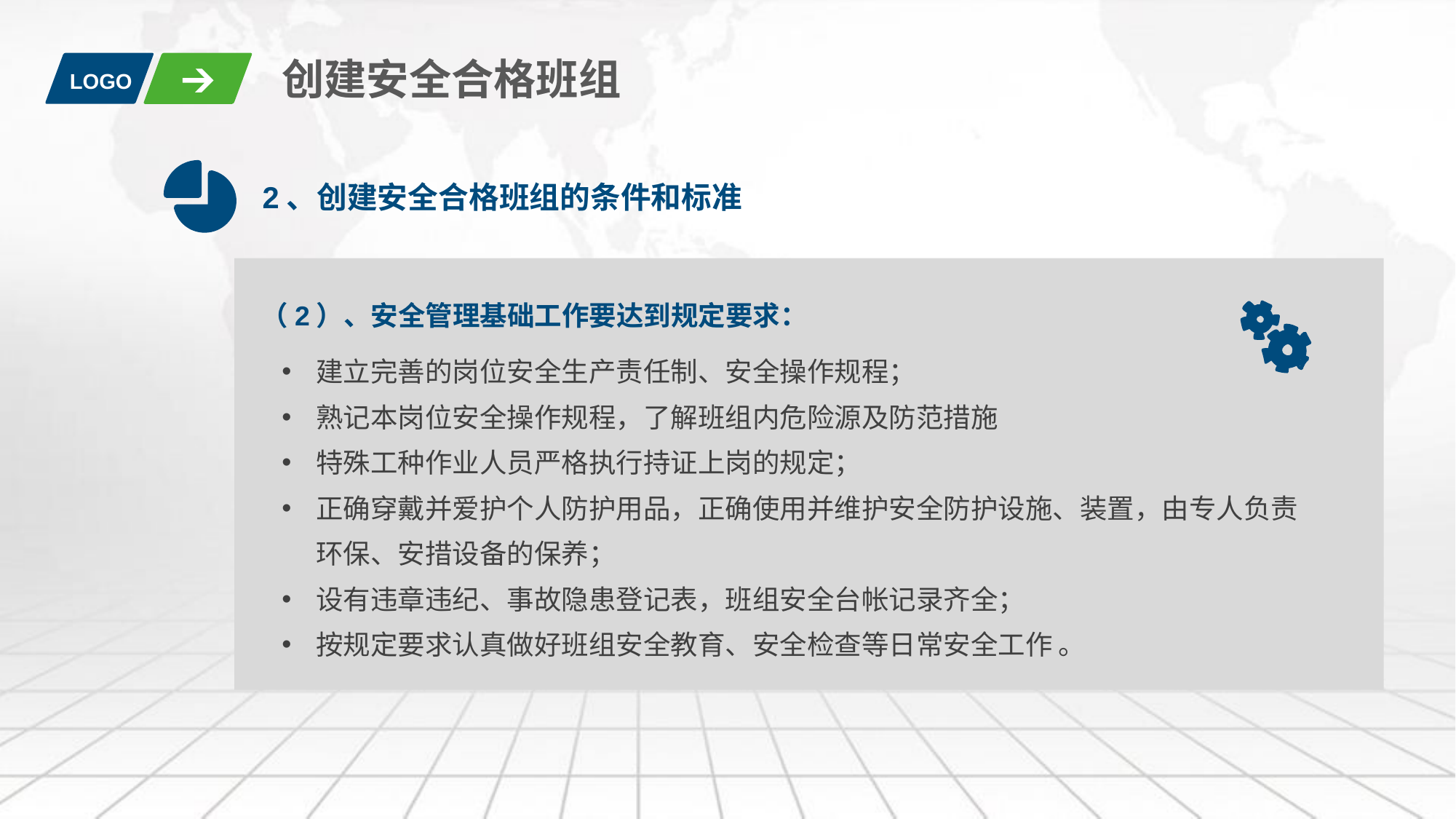

创建安全合格班组

LOGO

2、创建安全合格班组的条件和标准

（2）、安全管理基础工作要达到规定要求：

建立完善的岗位安全生产责任制、安全操作规程；
熟记本岗位安全操作规程，了解班组内危险源及防范措施
特殊工种作业人员严格执行持证上岗的规定；
正确穿戴并爱护个人防护用品，正确使用并维护安全防护设施、装置，由专人负责环保、安措设备的保养；
设有违章违纪、事故隐患登记表，班组安全台帐记录齐全；
按规定要求认真做好班组安全教育、安全检查等日常安全工作 。